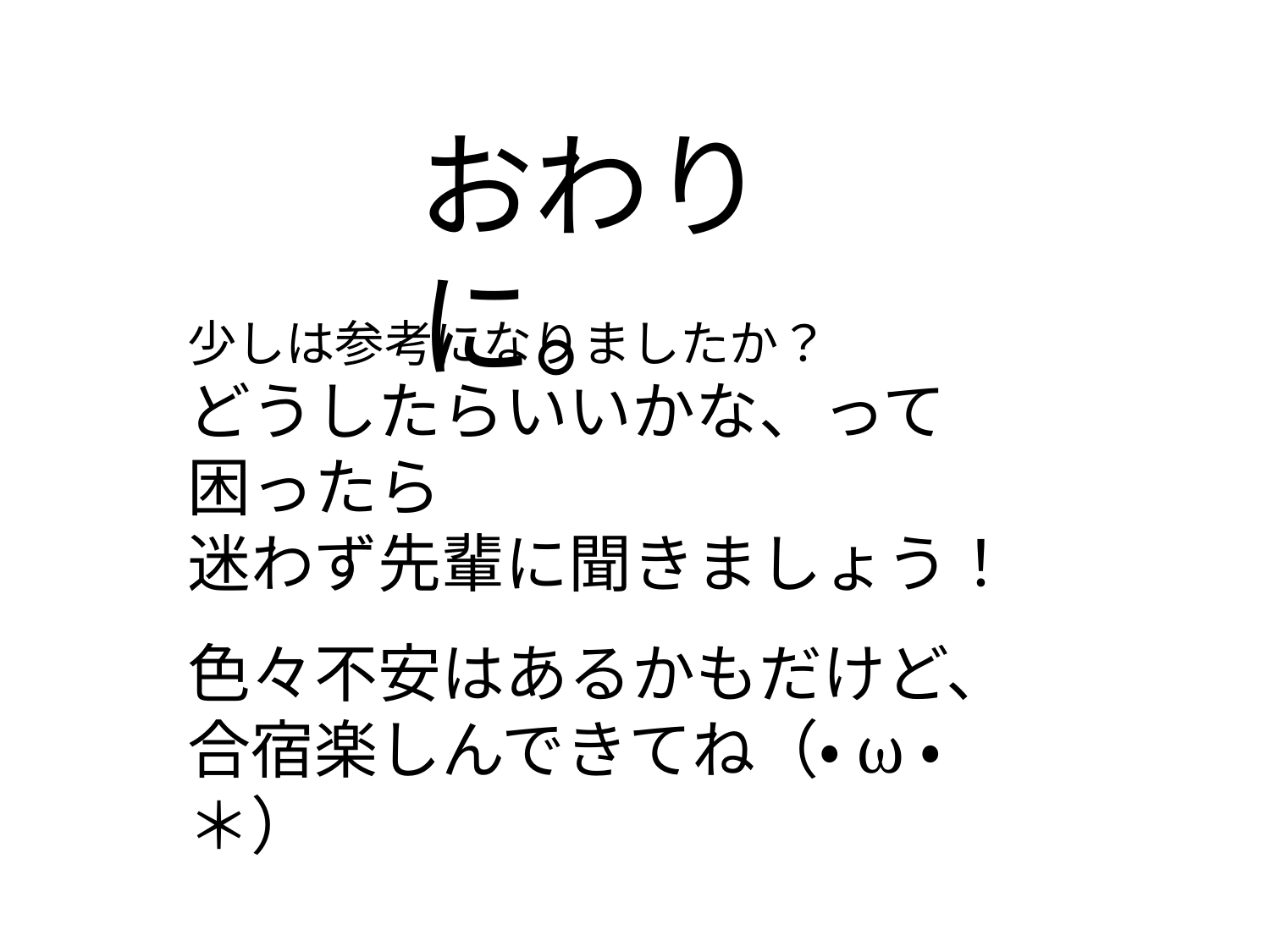

おわりに。
少しは参考になりましたか？
どうしたらいいかな、って困ったら
迷わず先輩に聞きましょう！

色々不安はあるかもだけど、
合宿楽しんできてね（・ω・＊）